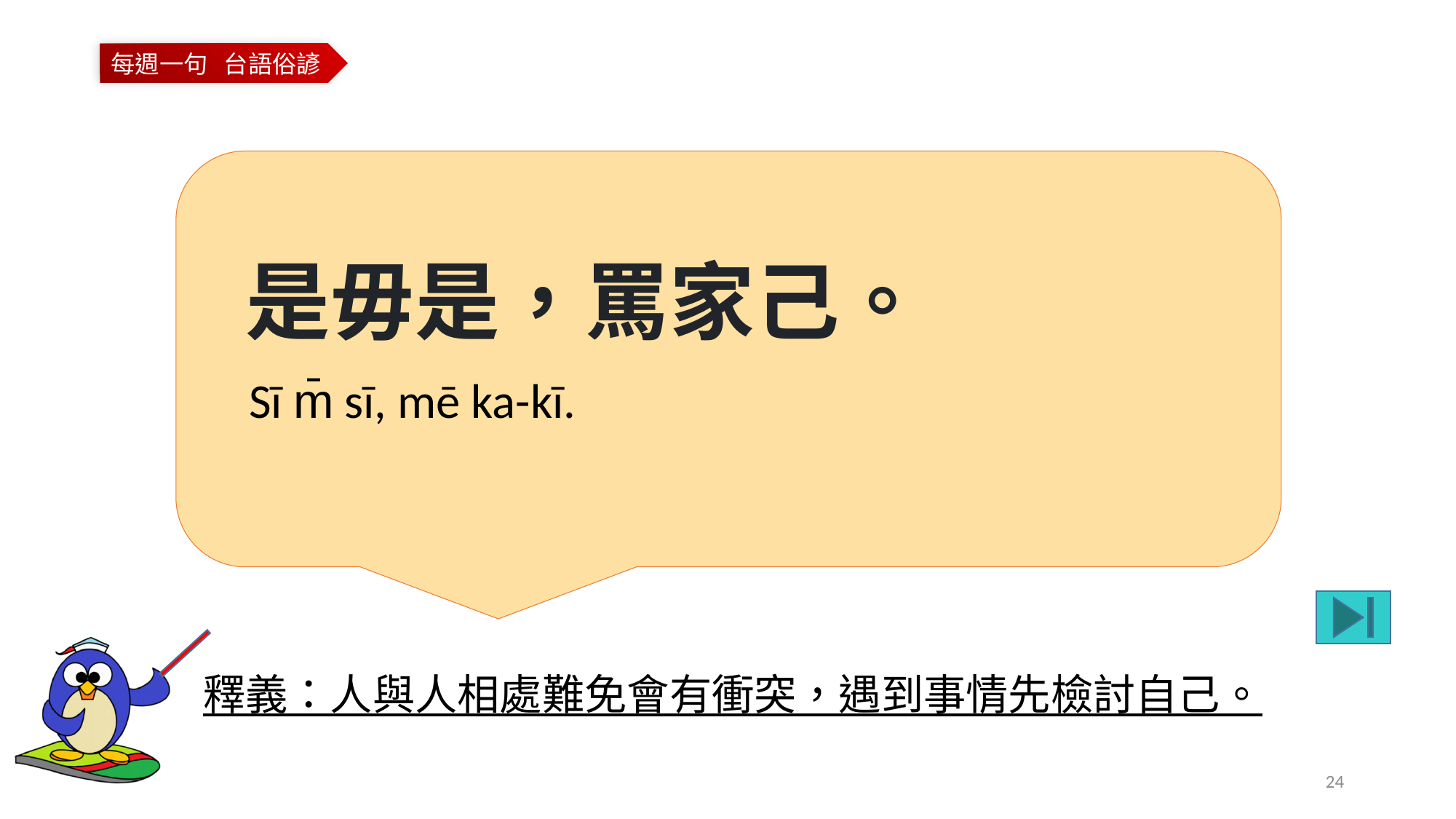

是毋是，罵家己。
Sī m̄ sī, mē ka-kī.

釋義：人與人相處難免會有衝突，遇到事情先檢討自己。
24